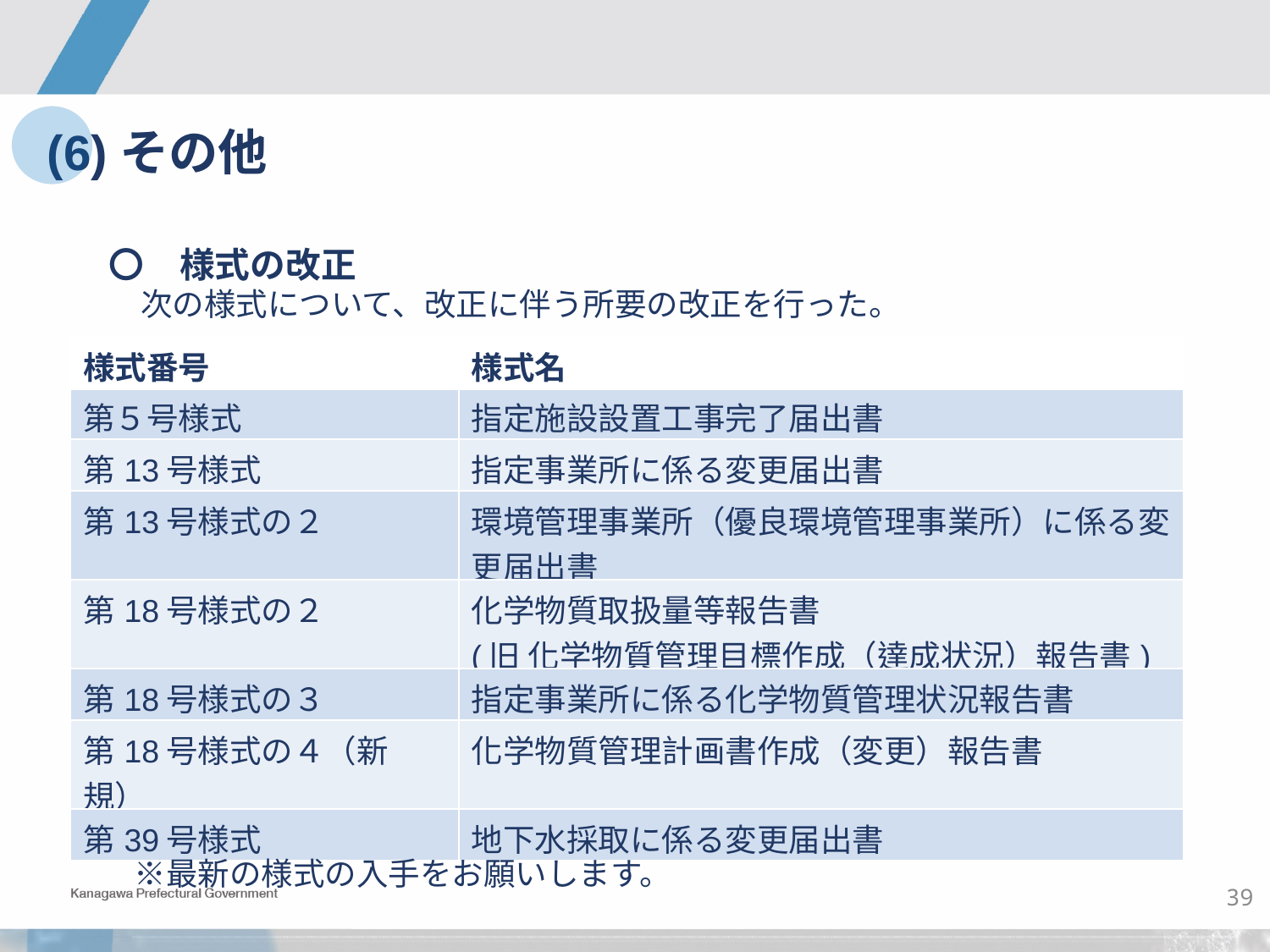

(6)その他
〇　様式の改正
　次の様式について、改正に伴う所要の改正を行った。
| 様式番号 | 様式名 |
| --- | --- |
| 第５号様式 | 指定施設設置工事完了届出書 |
| 第13号様式 | 指定事業所に係る変更届出書 |
| 第13号様式の２ | 環境管理事業所（優良環境管理事業所）に係る変更届出書 |
| 第18号様式の２ | 化学物質取扱量等報告書 (旧 化学物質管理目標作成（達成状況）報告書) |
| 第18号様式の３ | 指定事業所に係る化学物質管理状況報告書 |
| 第18号様式の４（新規） | 化学物質管理計画書作成（変更）報告書 |
| 第39号様式 | 地下水採取に係る変更届出書 |
　※最新の様式の入手をお願いします。
39